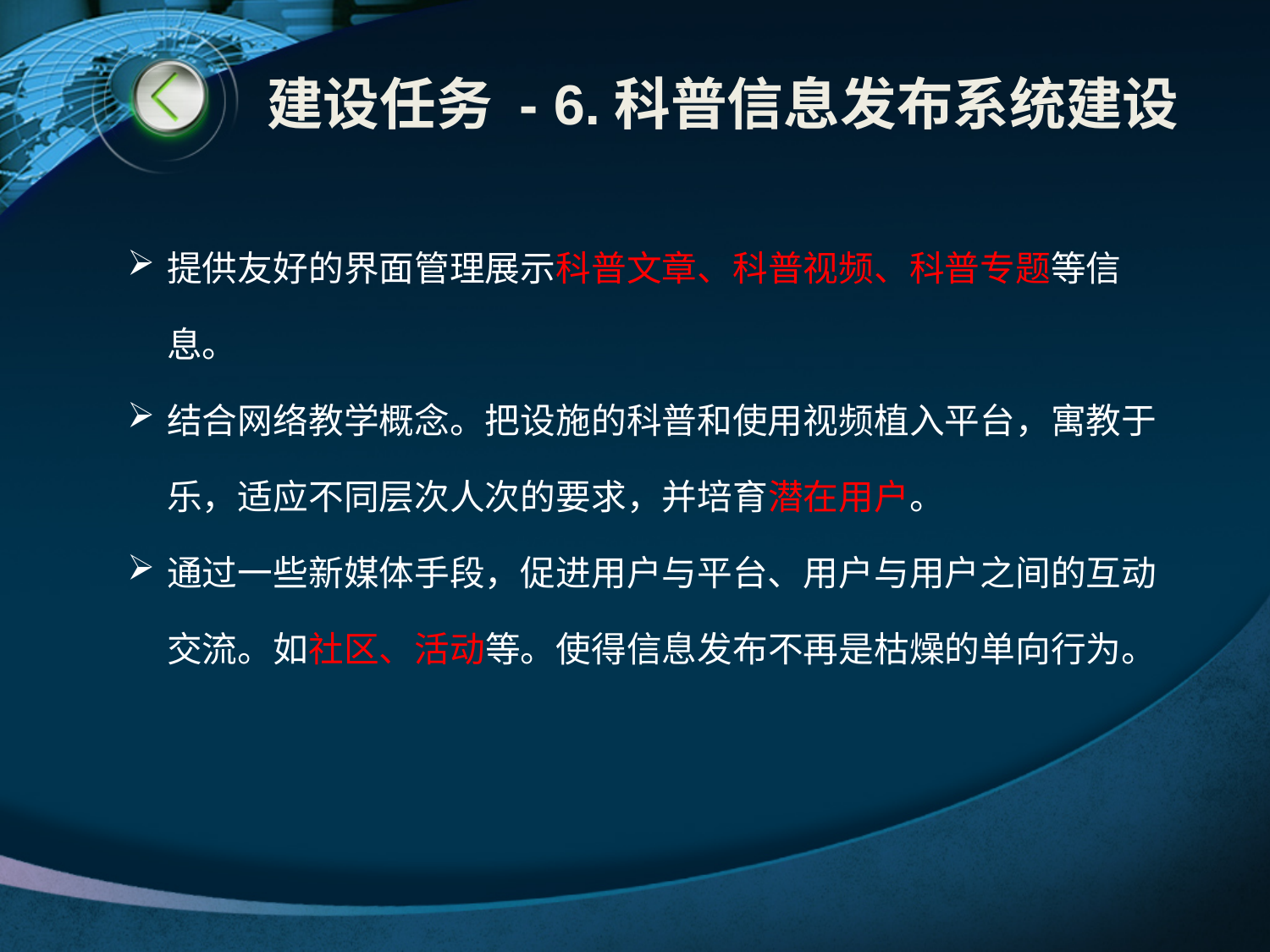

# 建设任务 - 6.科普信息发布系统建设
提供友好的界面管理展示科普文章、科普视频、科普专题等信息。
结合网络教学概念。把设施的科普和使用视频植入平台，寓教于乐，适应不同层次人次的要求，并培育潜在用户。
通过一些新媒体手段，促进用户与平台、用户与用户之间的互动交流。如社区、活动等。使得信息发布不再是枯燥的单向行为。